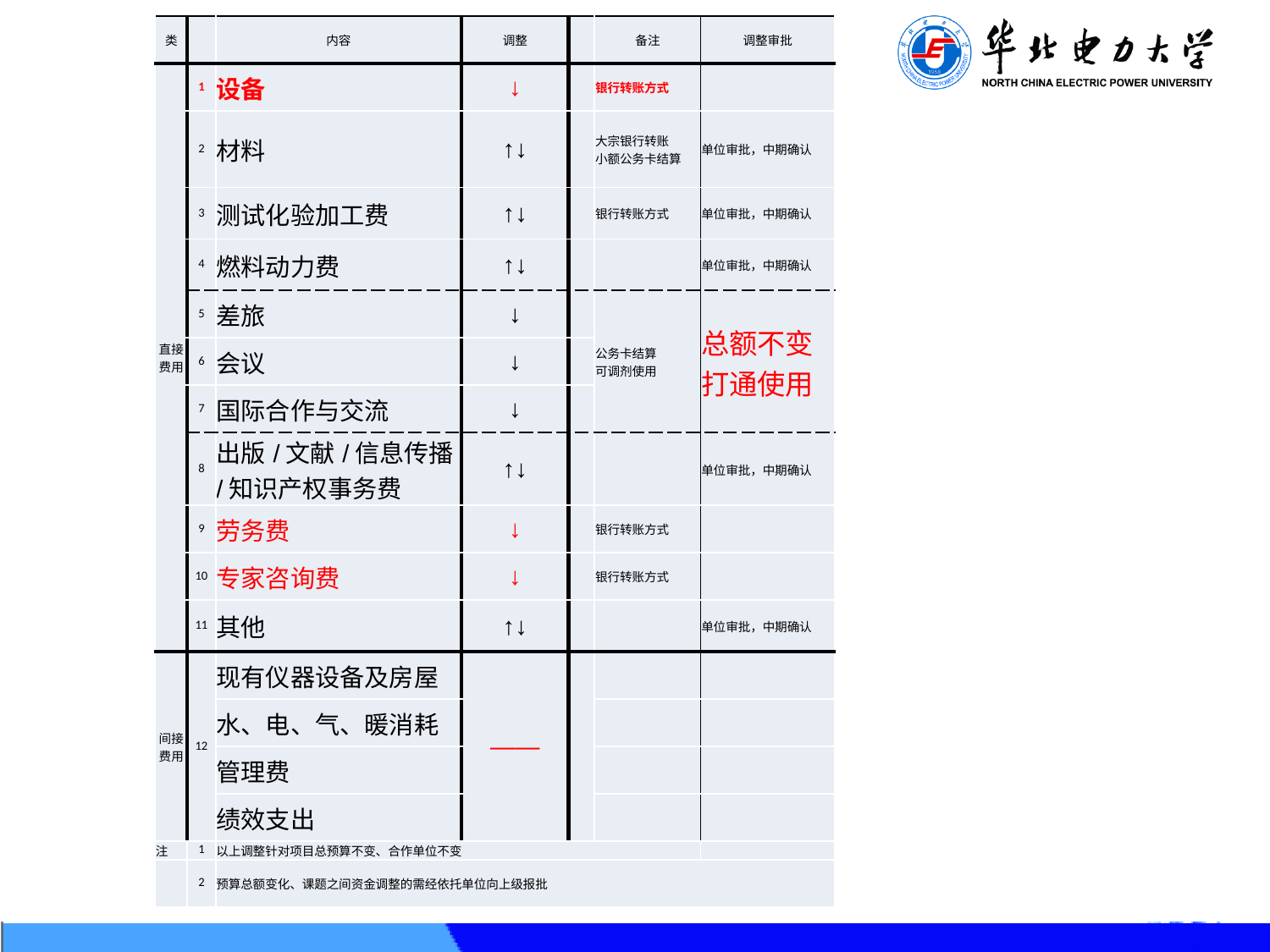

| 类 |  | 内容 | 调整 |  | 备注 | 调整审批 |
| --- | --- | --- | --- | --- | --- | --- |
| 直接费用 | 1 | 设备 | ↓ |  | 银行转账方式 |  |
|  | 2 | 材料 | ↑↓ |  | 大宗银行转账 小额公务卡结算 | 单位审批，中期确认 |
|  | 3 | 测试化验加工费 | ↑↓ |  | 银行转账方式 | 单位审批，中期确认 |
|  | 4 | 燃料动力费 | ↑↓ |  |  | 单位审批，中期确认 |
|  | 5 | 差旅 | ↓ |  | 公务卡结算 可调剂使用 | 总额不变打通使用 |
|  | 6 | 会议 | ↓ |  |  |  |
|  | 7 | 国际合作与交流 | ↓ |  |  |  |
|  | 8 | 出版/文献/信息传播/知识产权事务费 | ↑↓ |  |  | 单位审批，中期确认 |
|  | 9 | 劳务费 | ↓ |  | 银行转账方式 |  |
|  | 10 | 专家咨询费 | ↓ |  | 银行转账方式 |  |
|  | 11 | 其他 | ↑↓ |  |  | 单位审批，中期确认 |
| 间接费用 | 12 | 现有仪器设备及房屋 | —— |  |  |  |
|  |  | 水、电、气、暖消耗 |  |  |  |  |
|  |  | 管理费 |  |  |  |  |
|  |  | 绩效支出 |  |  |  |  |
| 注 | 1 | 以上调整针对项目总预算不变、合作单位不变 |  |  |  |  |
|  | 2 | 预算总额变化、课题之间资金调整的需经依托单位向上级报批 |  |  |  |  |